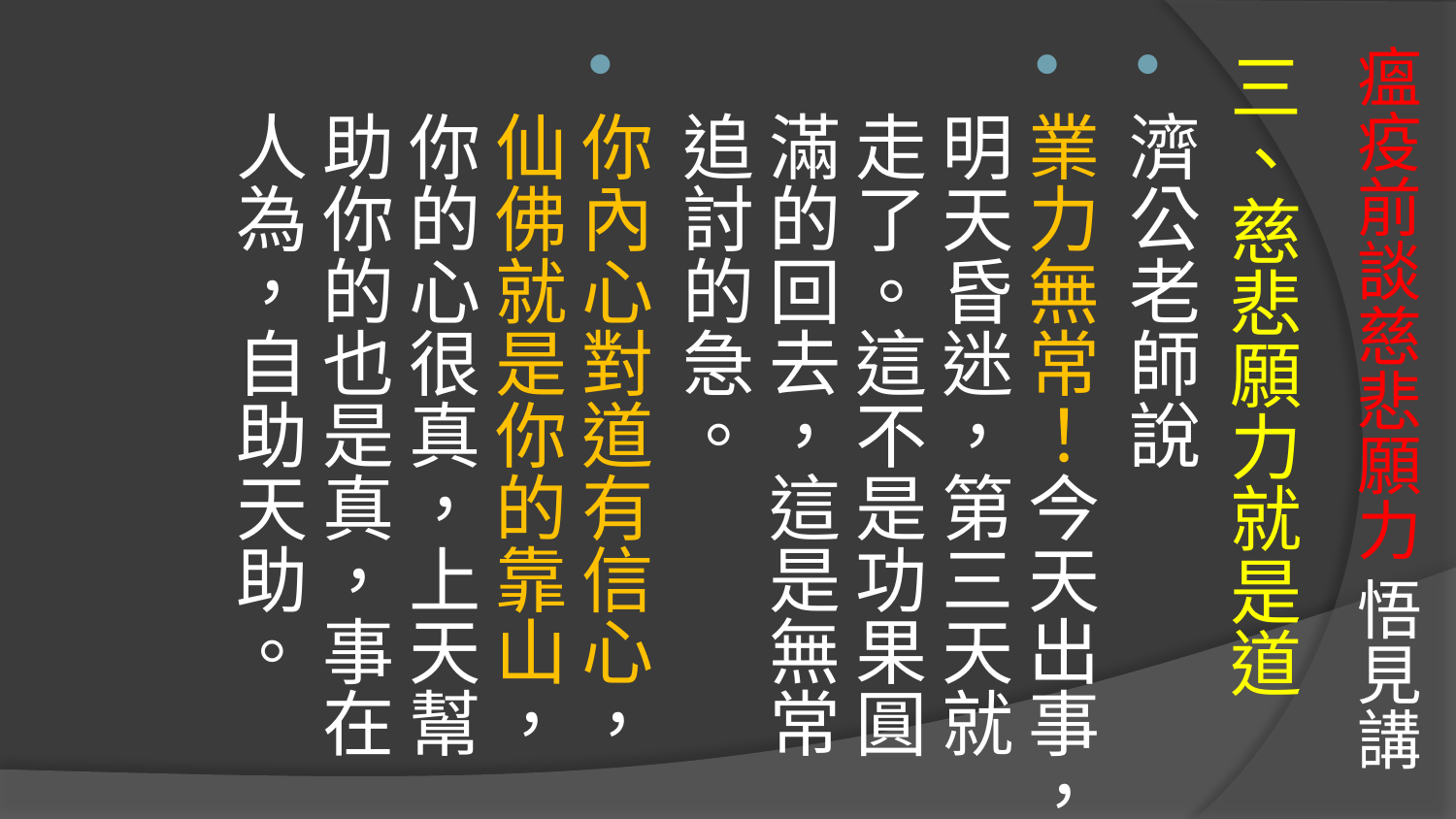

# 瘟疫前談慈悲願力 悟見講
三、慈悲願力就是道
濟公老師說
業力無常！今天出事，明天昏迷，第三天就走了。這不是功果圓滿的回去，這是無常追討的急。
你內心對道有信心，仙佛就是你的靠山，你的心很真，上天幫助你的也是真，事在人為，自助天助。